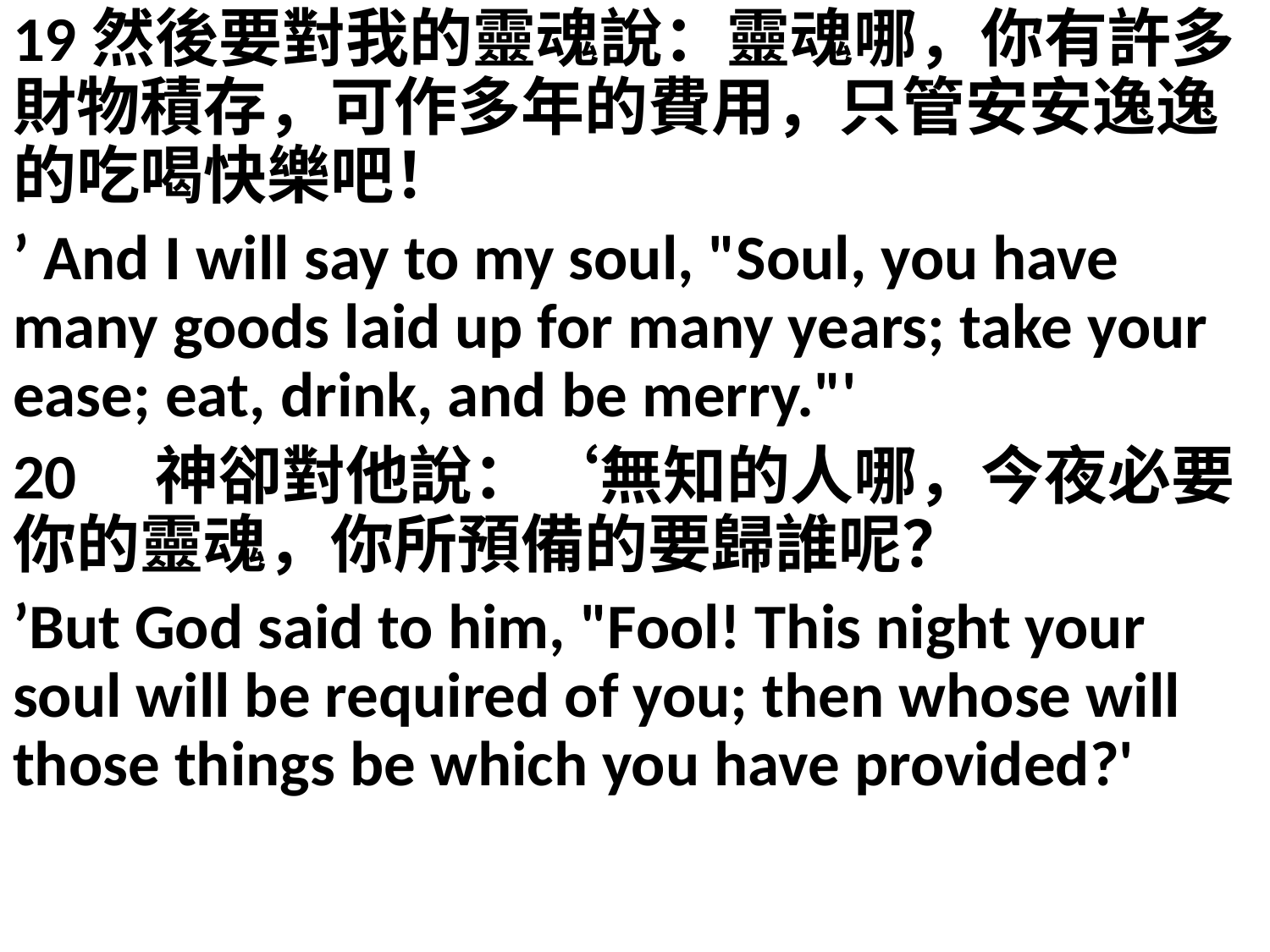

19然後要對我的靈魂說：靈魂哪，你有許多財物積存，可作多年的費用，只管安安逸逸的吃喝快樂吧！
’ And I will say to my soul, "Soul, you have many goods laid up for many years; take your ease; eat, drink, and be merry."'
20　神卻對他說：‘無知的人哪，今夜必要你的靈魂，你所預備的要歸誰呢？
’But God said to him, "Fool! This night your soul will be required of you; then whose will those things be which you have provided?'